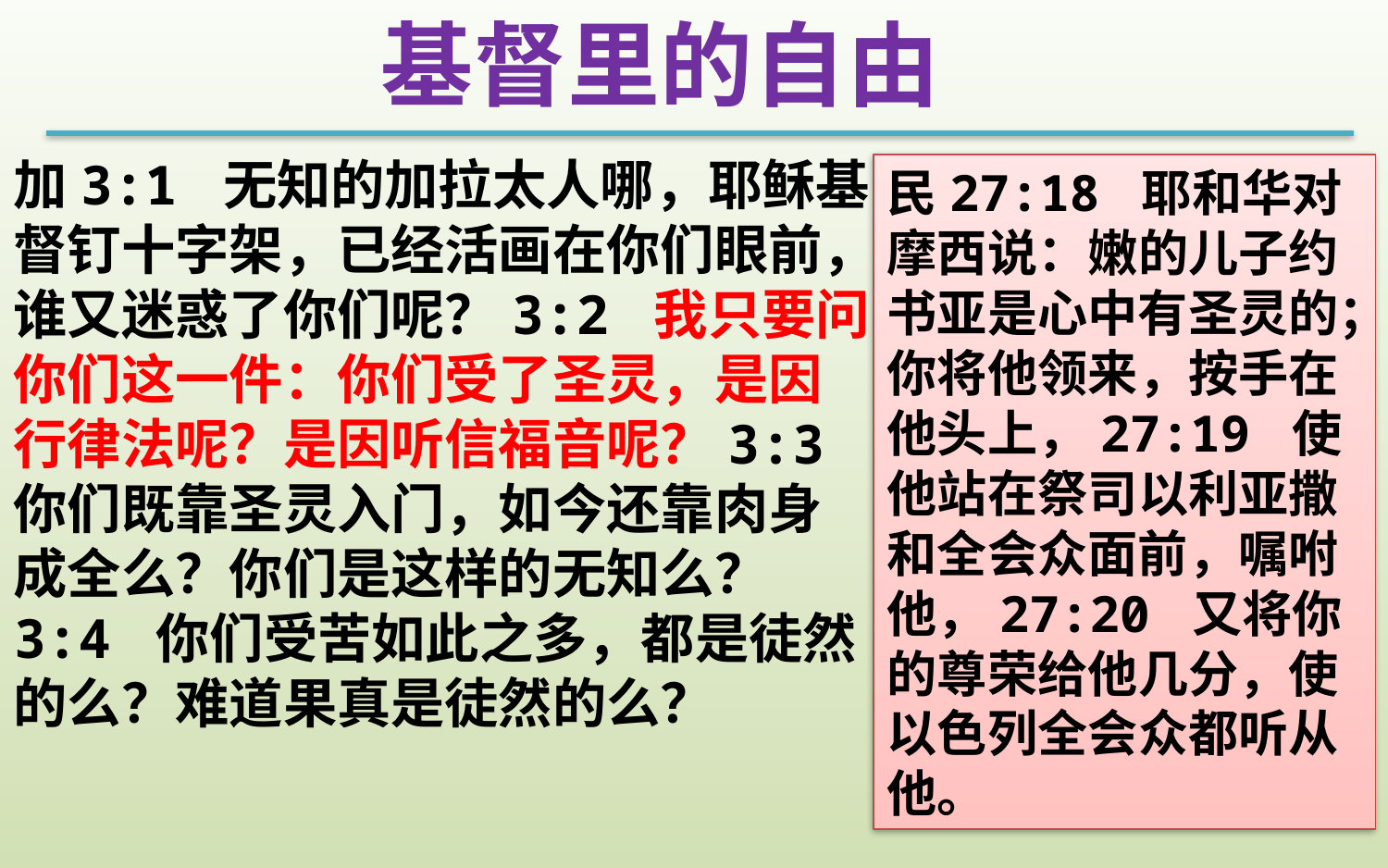

基督里的自由
加3:1 无知的加拉太人哪，耶稣基督钉十字架，已经活画在你们眼前，谁又迷惑了你们呢？3:2 我只要问你们这一件：你们受了圣灵，是因行律法呢？是因听信福音呢？3:3 你们既靠圣灵入门，如今还靠肉身成全么？你们是这样的无知么？3:4 你们受苦如此之多，都是徒然的么？难道果真是徒然的么？
民27:18 耶和华对摩西说：嫩的儿子约书亚是心中有圣灵的；你将他领来，按手在他头上，27:19 使他站在祭司以利亚撒和全会众面前，嘱咐他，27:20 又将你的尊荣给他几分，使以色列全会众都听从他。